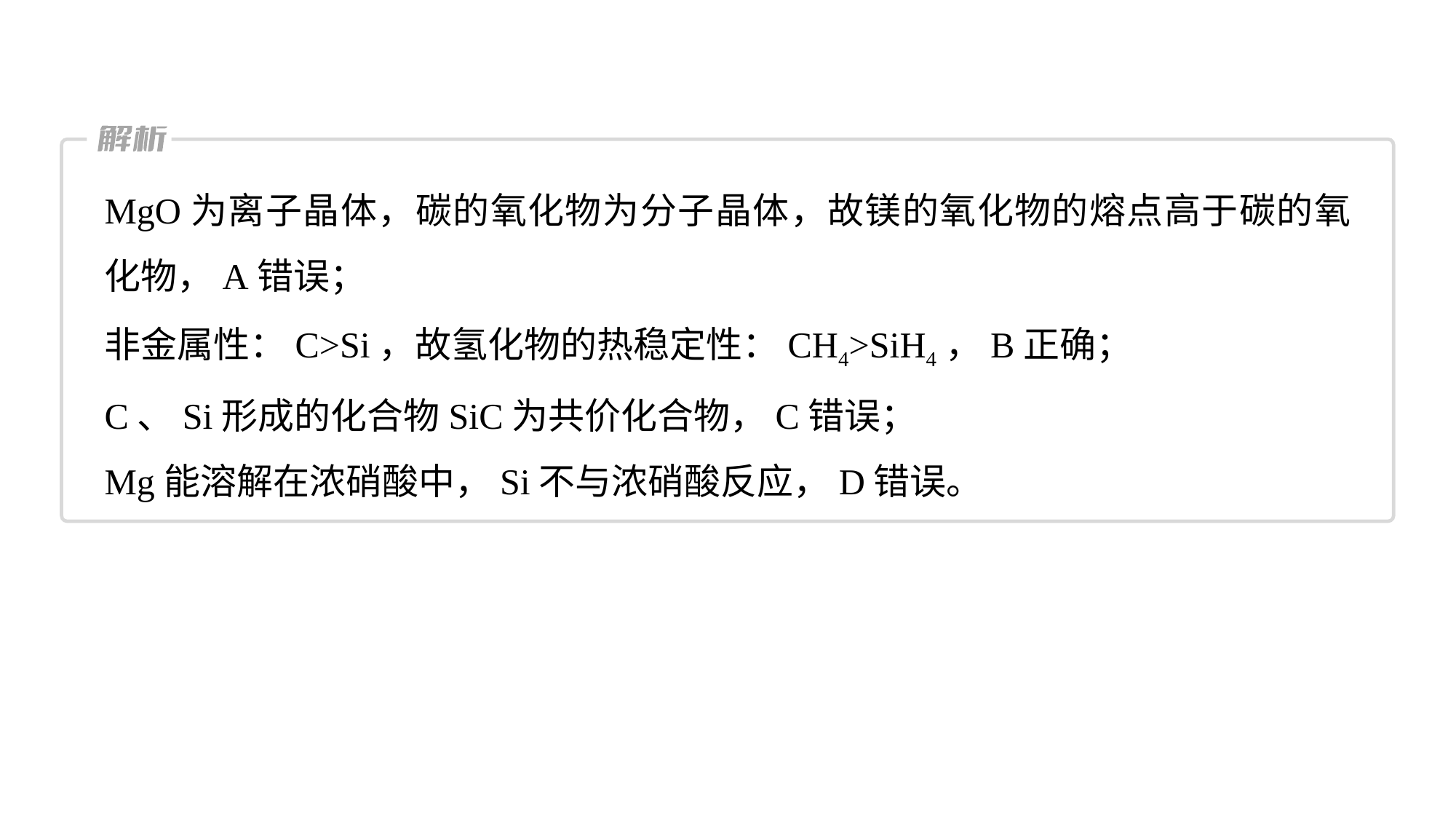

MgO为离子晶体，碳的氧化物为分子晶体，故镁的氧化物的熔点高于碳的氧化物，A错误；
非金属性：C>Si，故氢化物的热稳定性：CH4>SiH4，B正确；
C、Si形成的化合物SiC为共价化合物，C错误；
Mg能溶解在浓硝酸中，Si不与浓硝酸反应，D错误。